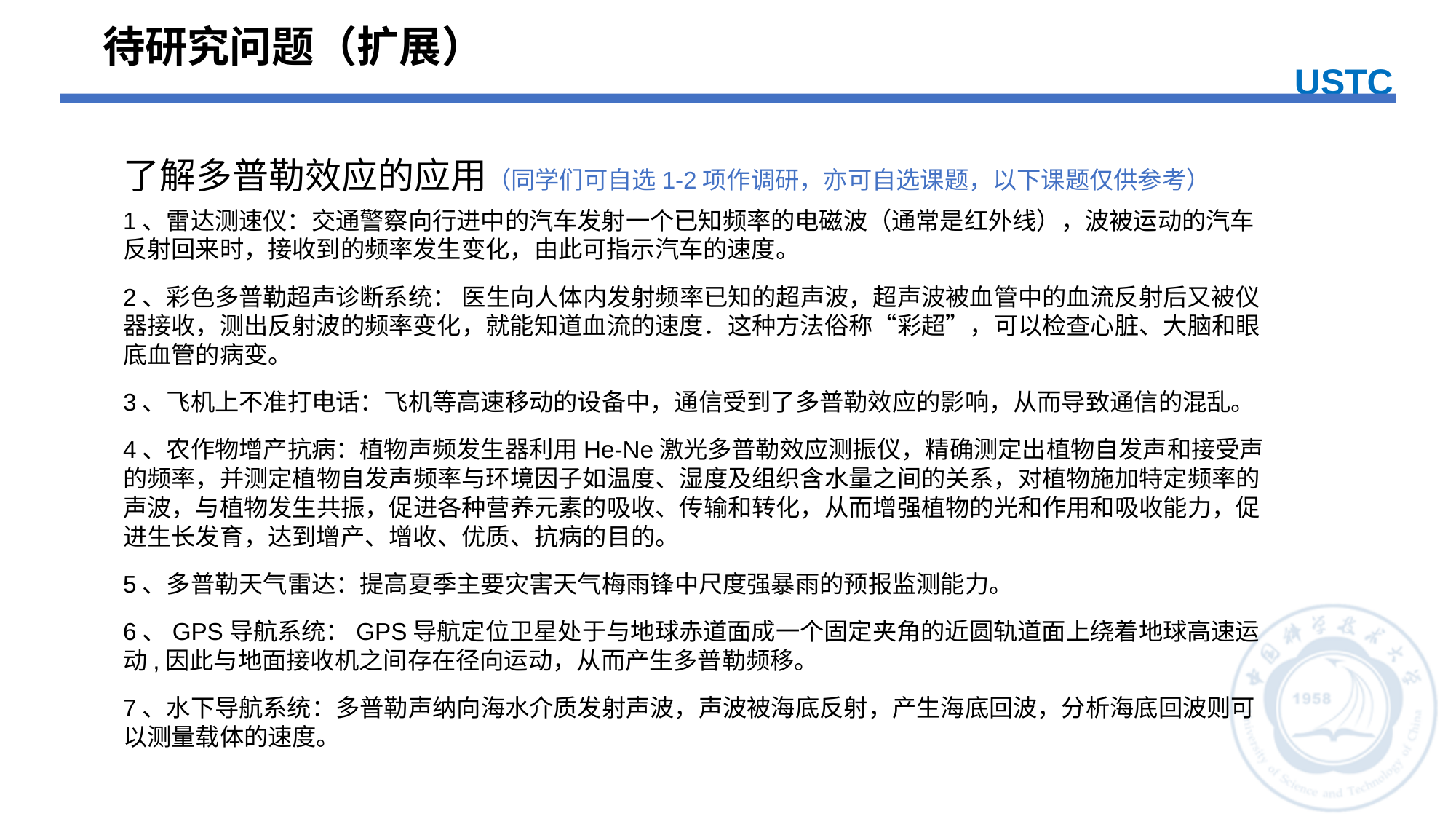

待研究问题（扩展）
USTC

了解多普勒效应的应用（同学们可自选1-2项作调研，亦可自选课题，以下课题仅供参考）
1、雷达测速仪：交通警察向行进中的汽车发射一个已知频率的电磁波（通常是红外线），波被运动的汽车反射回来时，接收到的频率发生变化，由此可指示汽车的速度。
2、彩色多普勒超声诊断系统： 医生向人体内发射频率已知的超声波，超声波被血管中的血流反射后又被仪器接收，测出反射波的频率变化，就能知道血流的速度．这种方法俗称“彩超”，可以检查心脏、大脑和眼底血管的病变。
3、飞机上不准打电话：飞机等高速移动的设备中，通信受到了多普勒效应的影响，从而导致通信的混乱。
4、农作物增产抗病：植物声频发生器利用He-Ne激光多普勒效应测振仪，精确测定出植物自发声和接受声的频率，并测定植物自发声频率与环境因子如温度、湿度及组织含水量之间的关系，对植物施加特定频率的声波，与植物发生共振，促进各种营养元素的吸收、传输和转化，从而增强植物的光和作用和吸收能力，促进生长发育，达到增产、增收、优质、抗病的目的。
5、多普勒天气雷达：提高夏季主要灾害天气梅雨锋中尺度强暴雨的预报监测能力。
6、GPS导航系统：GPS导航定位卫星处于与地球赤道面成一个固定夹角的近圆轨道面上绕着地球高速运动,因此与地面接收机之间存在径向运动，从而产生多普勒频移。
7、水下导航系统：多普勒声纳向海水介质发射声波，声波被海底反射，产生海底回波，分析海底回波则可以测量载体的速度。